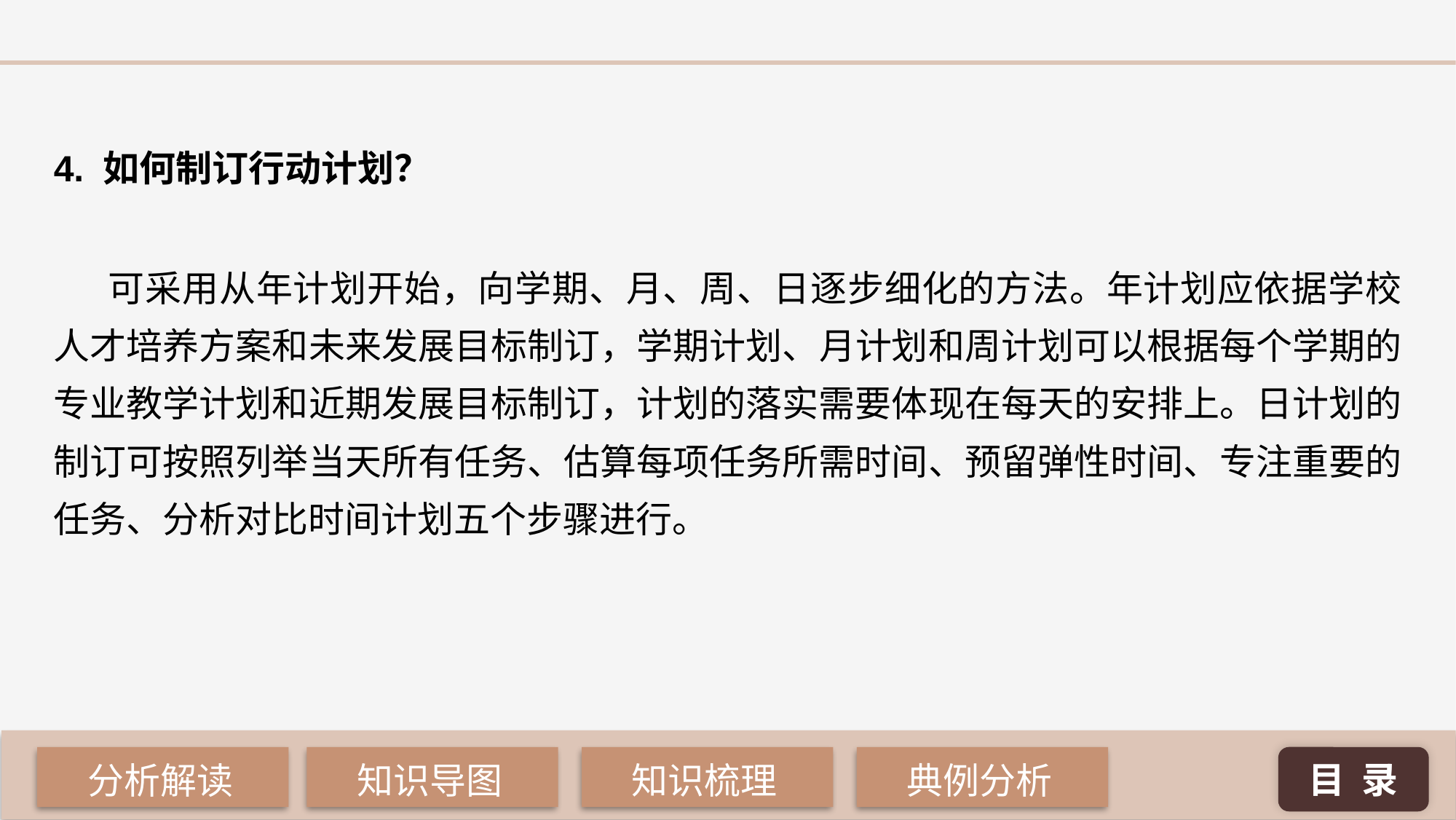

4. 如何制订行动计划？
可采用从年计划开始，向学期、月、周、日逐步细化的方法。年计划应依据学校人才培养方案和未来发展目标制订，学期计划、月计划和周计划可以根据每个学期的专业教学计划和近期发展目标制订，计划的落实需要体现在每天的安排上。日计划的制订可按照列举当天所有任务、估算每项任务所需时间、预留弹性时间、专注重要的任务、分析对比时间计划五个步骤进行。